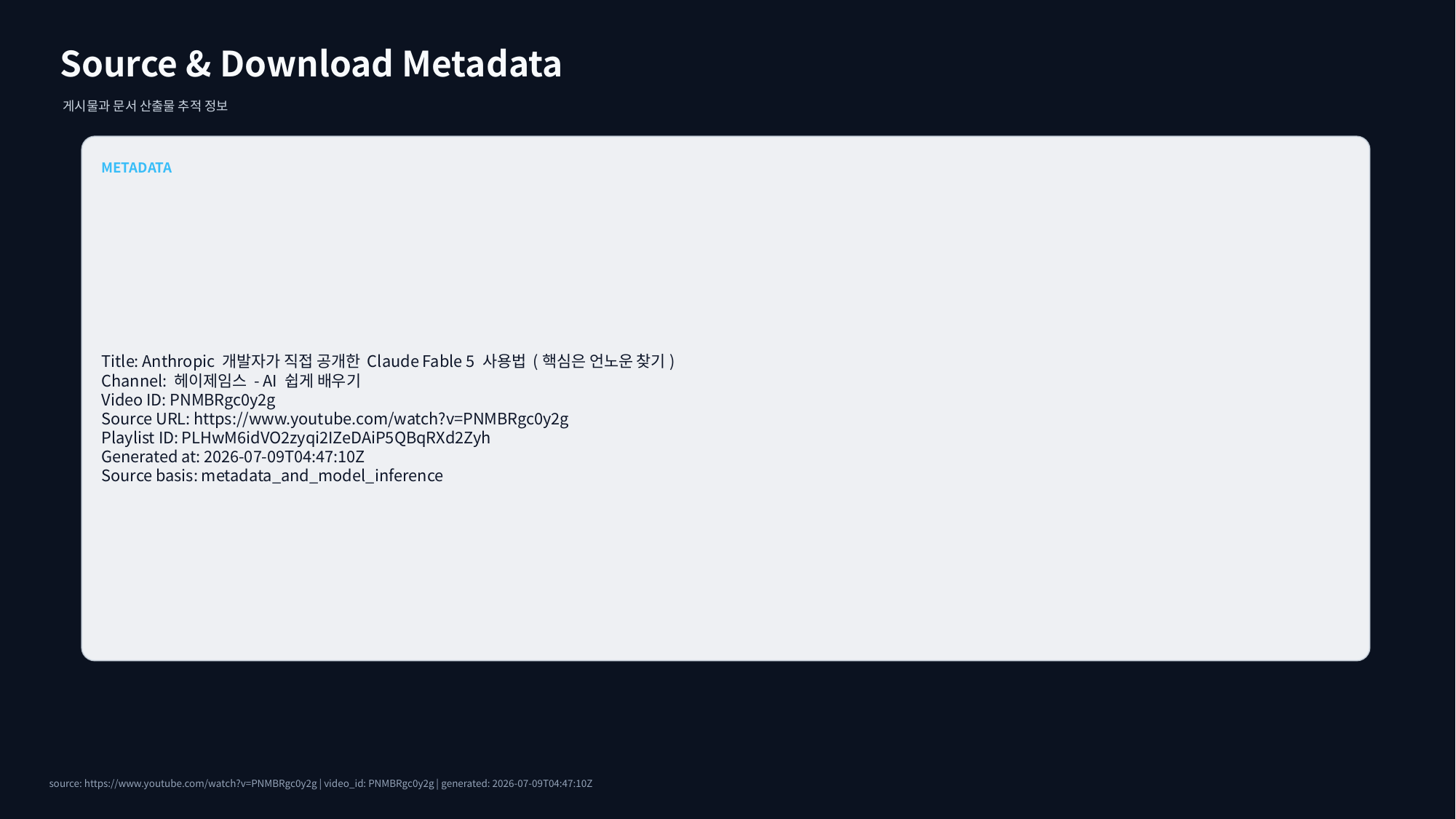

Source & Download Metadata
게시물과 문서 산출물 추적 정보

METADATA
Title: Anthropic 개발자가 직접 공개한 Claude Fable 5 사용법 (핵심은 언노운 찾기)
Channel: 헤이제임스 - AI 쉽게 배우기
Video ID: PNMBRgc0y2g
Source URL: https://www.youtube.com/watch?v=PNMBRgc0y2g
Playlist ID: PLHwM6idVO2zyqi2IZeDAiP5QBqRXd2Zyh
Generated at: 2026-07-09T04:47:10Z
Source basis: metadata_and_model_inference
source: https://www.youtube.com/watch?v=PNMBRgc0y2g | video_id: PNMBRgc0y2g | generated: 2026-07-09T04:47:10Z